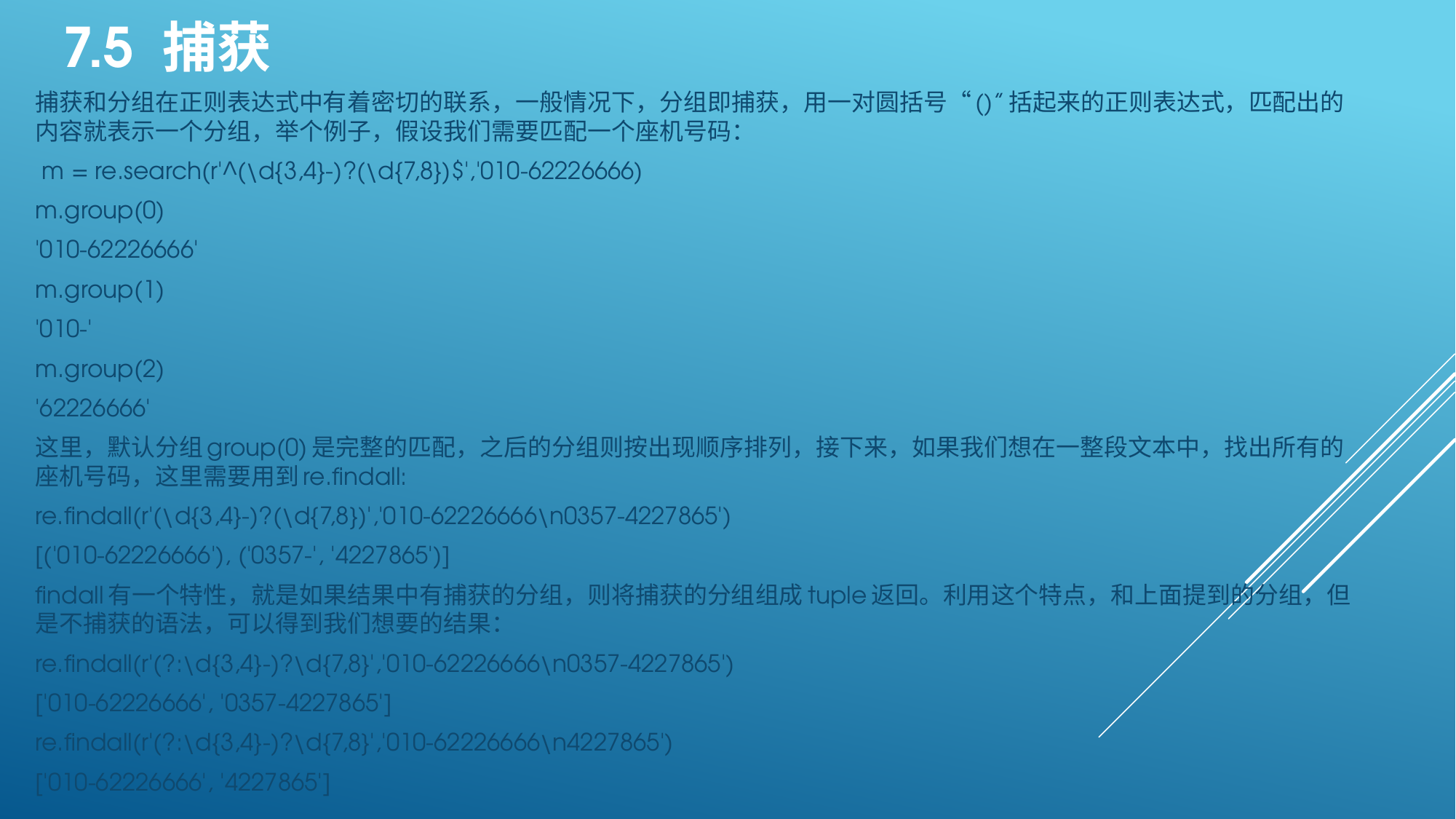

# 7.5 捕获
捕获和分组在正则表达式中有着密切的联系，一般情况下，分组即捕获，用一对圆括号“()”括起来的正则表达式，匹配出的内容就表示一个分组，举个例子，假设我们需要匹配一个座机号码：
 m = re.search(r'^(\d{3,4}-)?(\d{7,8})$','010-62226666)
m.group(0)
'010-62226666'
m.group(1)
'010-'
m.group(2)
'62226666'
这里，默认分组group(0)是完整的匹配，之后的分组则按出现顺序排列，接下来，如果我们想在一整段文本中，找出所有的座机号码，这里需要用到re.findall:
re.findall(r'(\d{3,4}-)?(\d{7,8})','010-62226666\n0357-4227865')
[('010-62226666'), ('0357-', '4227865')]
findall有一个特性，就是如果结果中有捕获的分组，则将捕获的分组组成tuple返回。利用这个特点，和上面提到的分组，但是不捕获的语法，可以得到我们想要的结果：
re.findall(r'(?:\d{3,4}-)?\d{7,8}','010-62226666\n0357-4227865')
['010-62226666', '0357-4227865']
re.findall(r'(?:\d{3,4}-)?\d{7,8}','010-62226666\n4227865')
['010-62226666', '4227865']